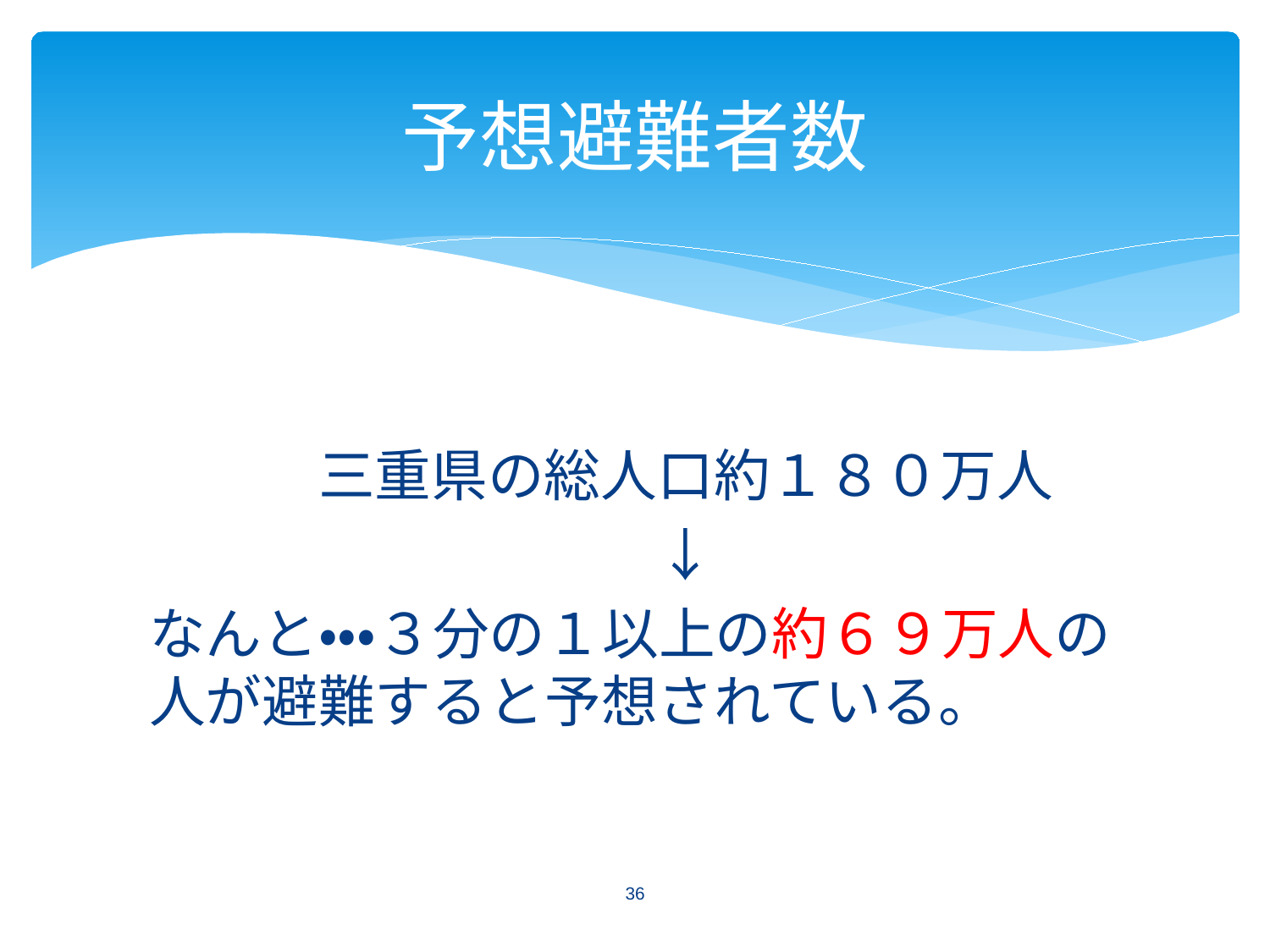

# 予想避難者数

　　　　三重県の総人口約１８０万人
　　　　　　　　　↓
なんと・・・３分の１以上の約６９万人の人が避難すると予想されている。
36